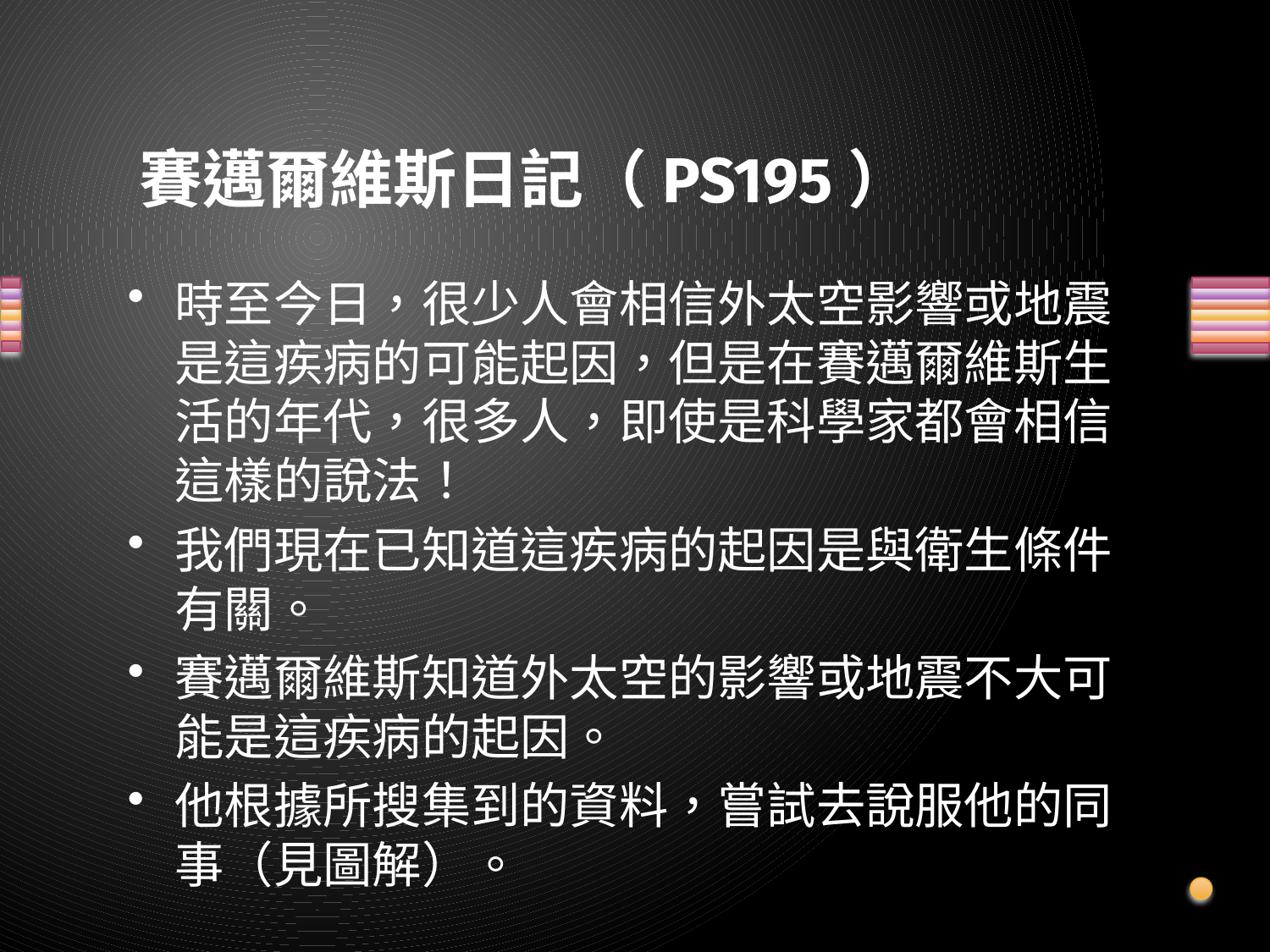

# 賽邁爾維斯日記（PS195）
時至今日，很少人會相信外太空影響或地震是這疾病的可能起因，但是在賽邁爾維斯生活的年代，很多人，即使是科學家都會相信這樣的說法！
我們現在已知道這疾病的起因是與衛生條件有關。
賽邁爾維斯知道外太空的影響或地震不大可能是這疾病的起因。
他根據所搜集到的資料，嘗試去說服他的同事（見圖解）。